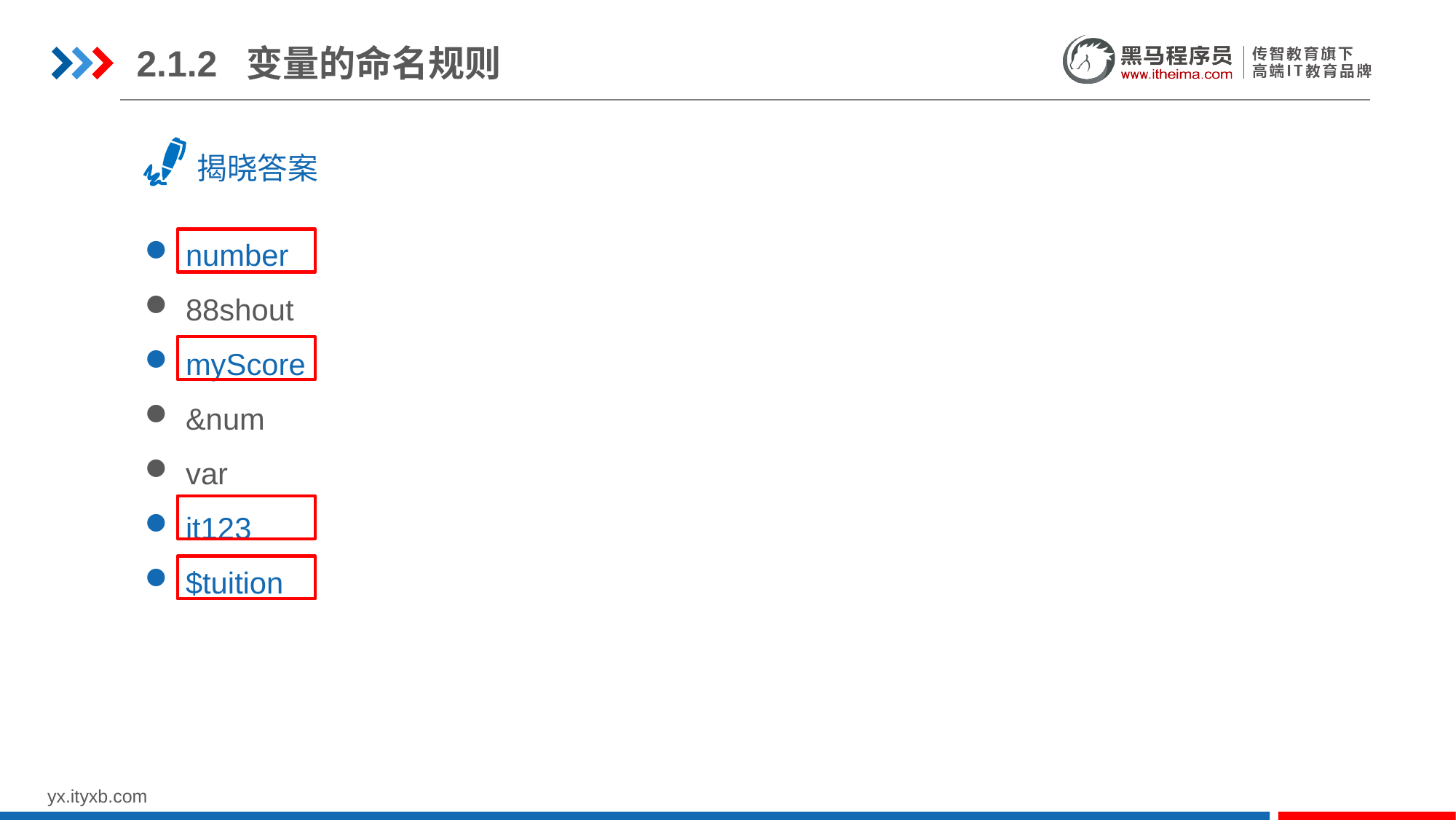

2.1.2  变量的命名规则
揭晓答案

number
88shout
myScore
&num
var
it123
$tuition